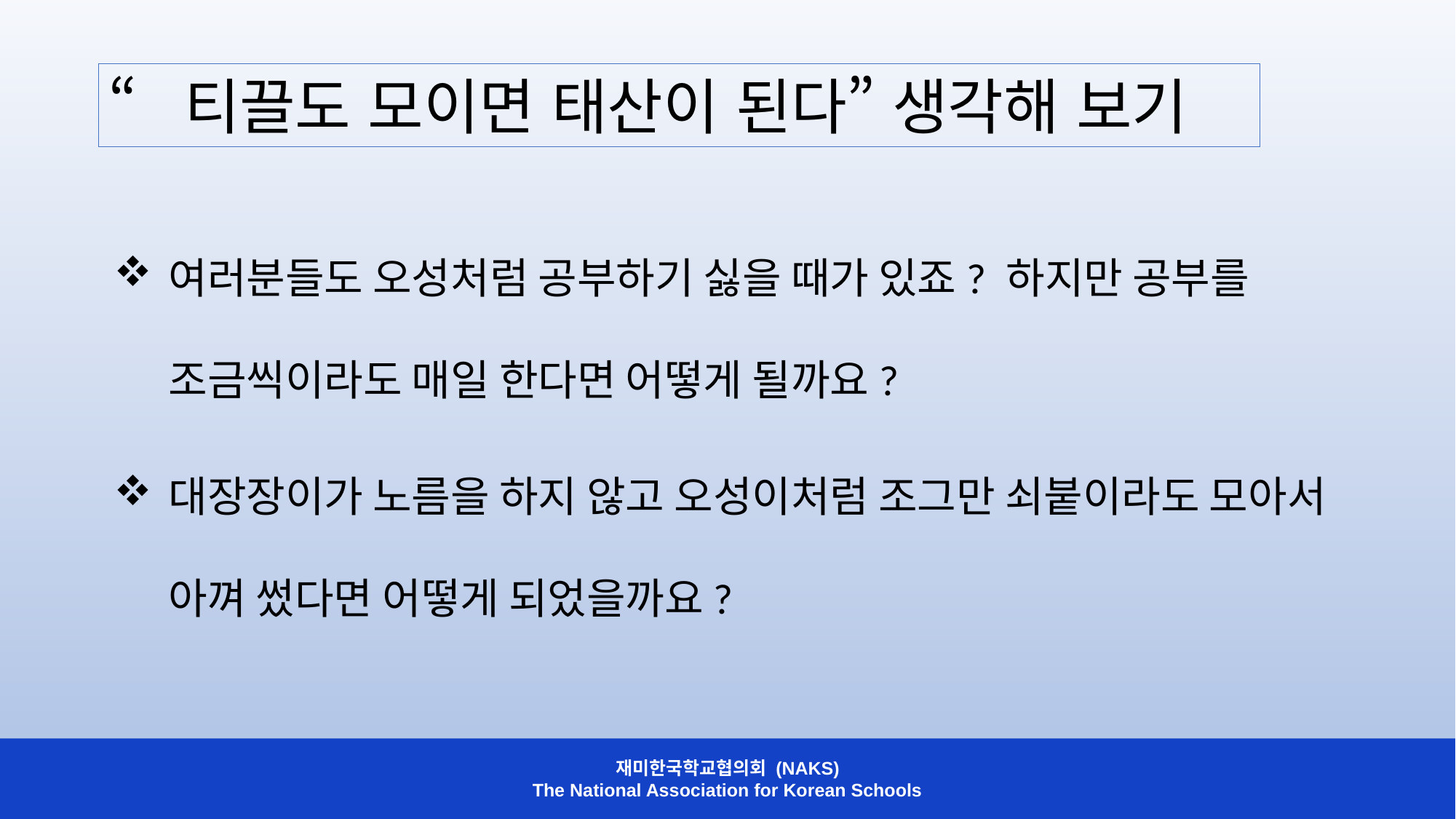

“티끌도 모이면 태산이 된다” 생각해 보기
여러분들도 오성처럼 공부하기 싫을 때가 있죠? 하지만 공부를 조금씩이라도 매일 한다면 어떻게 될까요?
대장장이가 노름을 하지 않고 오성이처럼 조그만 쇠붙이라도 모아서 아껴 썼다면 어떻게 되었을까요?
재미한국학교협의회 (NAKS)
The National Association for Korean Schools